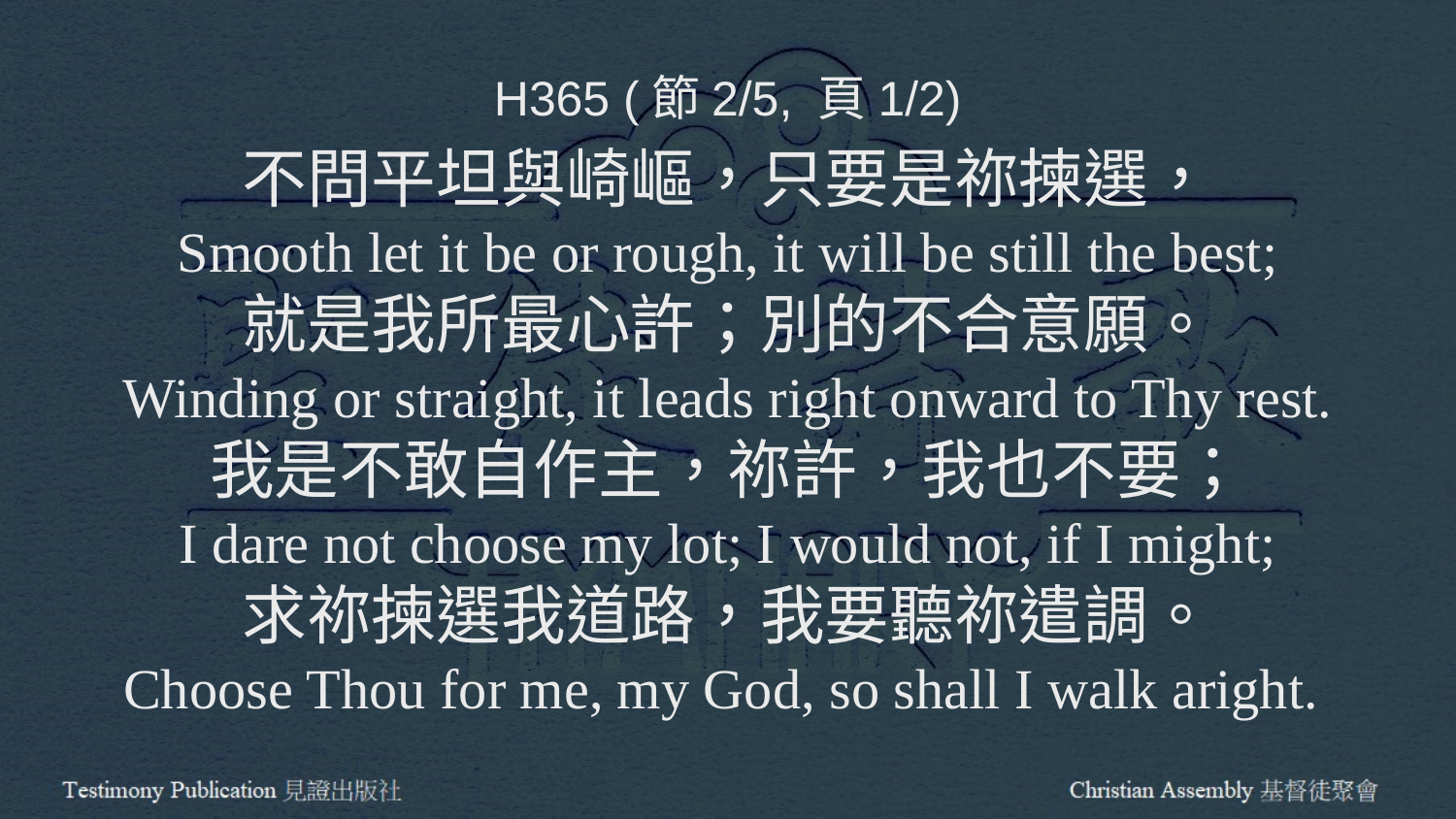

H365 (節2/5, 頁1/2)
不問平坦與崎嶇，只要是祢揀選，
Smooth let it be or rough, it will be still the best;
就是我所最心許；別的不合意願。
Winding or straight, it leads right onward to Thy rest.
我是不敢自作主，祢許，我也不要；
I dare not choose my lot; I would not, if I might;
求祢揀選我道路，我要聽祢遣調。
Choose Thou for me, my God, so shall I walk aright.